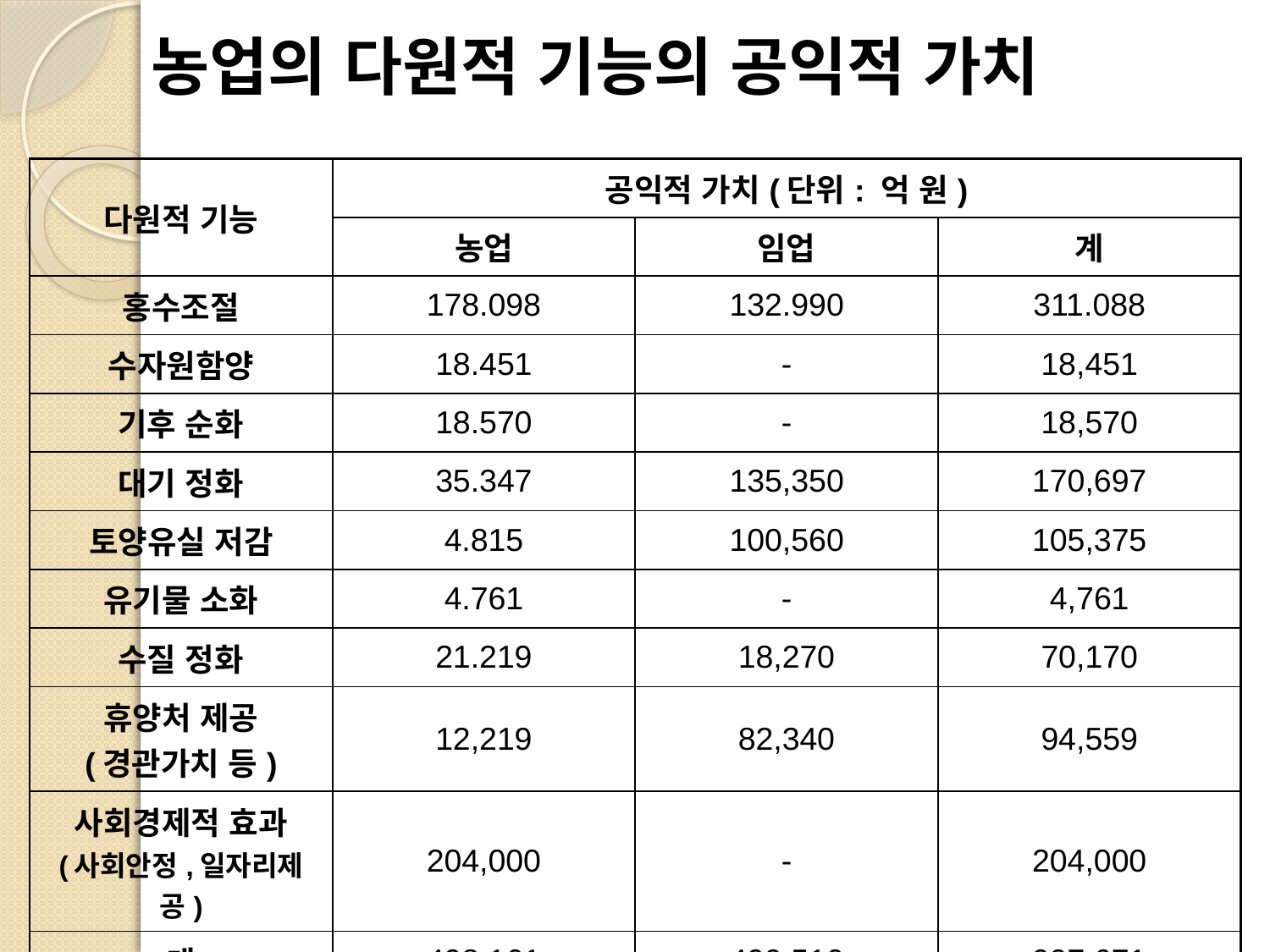

# 농업의 다원적 기능의 공익적 가치
| 다원적 기능 | 공익적 가치(단위: 억 원) |  |  |
| --- | --- | --- | --- |
|  | 농업 | 임업 | 계 |
| 홍수조절 | 178.098 | 132.990 | 311.088 |
| 수자원함양 | 18.451 | - | 18,451 |
| 기후 순화 | 18.570 | - | 18,570 |
| 대기 정화 | 35.347 | 135,350 | 170,697 |
| 토양유실 저감 | 4.815 | 100,560 | 105,375 |
| 유기물 소화 | 4.761 | - | 4,761 |
| 수질 정화 | 21.219 | 18,270 | 70,170 |
| 휴양처 제공 (경관가치 등) | 12,219 | 82,340 | 94,559 |
| 사회경제적 효과 (사회안정,일자리제공) | 204,000 | - | 204,000 |
| 계 | 498,161 | 499,510 | 997,671 |